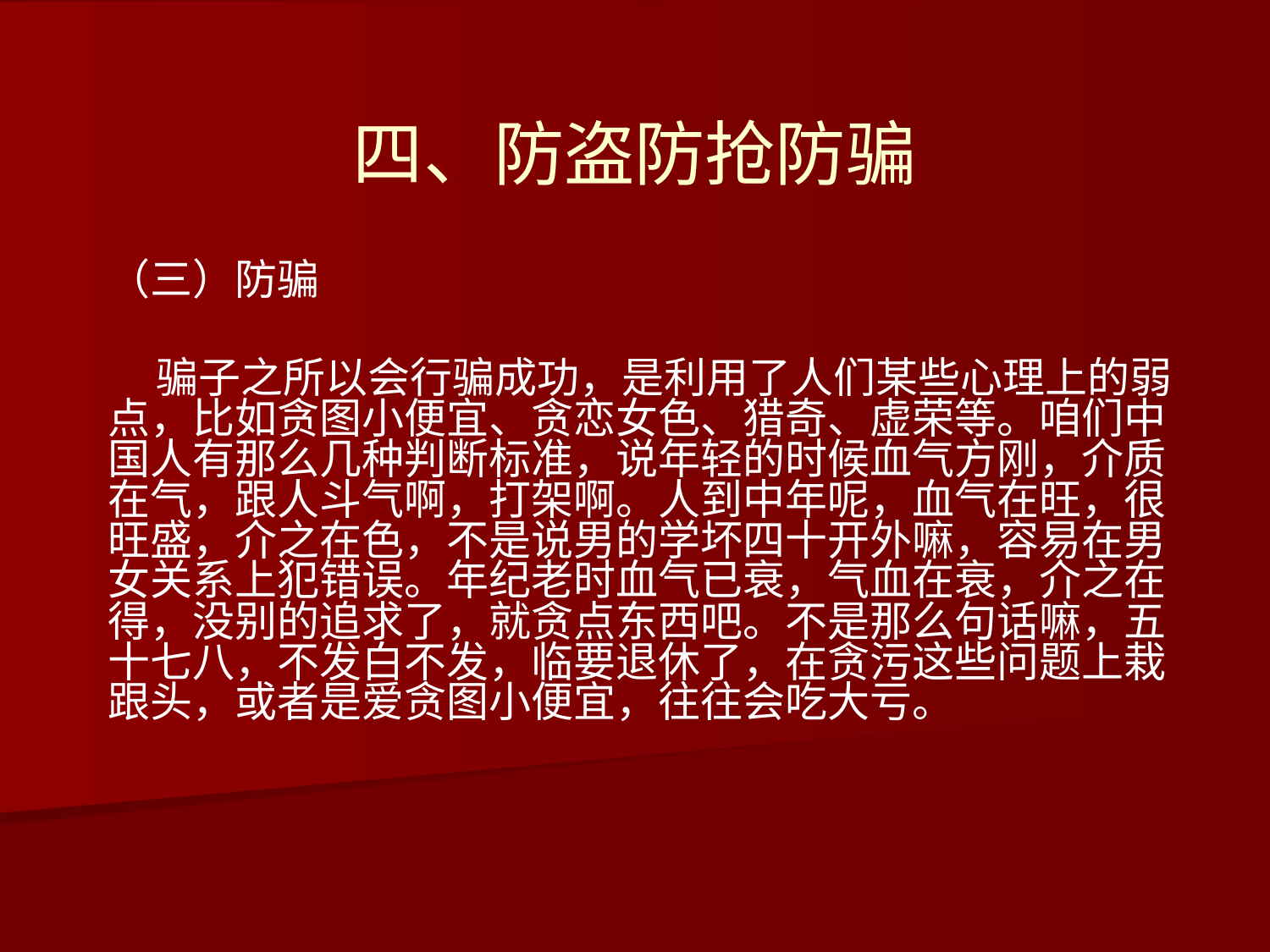

# 四、防盗防抢防骗
（三）防骗

    骗子之所以会行骗成功，是利用了人们某些心理上的弱点，比如贪图小便宜、贪恋女色、猎奇、虚荣等。咱们中国人有那么几种判断标准，说年轻的时候血气方刚，介质在气，跟人斗气啊，打架啊。人到中年呢，血气在旺，很旺盛，介之在色，不是说男的学坏四十开外嘛，容易在男女关系上犯错误。年纪老时血气已衰，气血在衰，介之在得，没别的追求了，就贪点东西吧。不是那么句话嘛，五十七八，不发白不发，临要退休了，在贪污这些问题上栽跟头，或者是爱贪图小便宜，往往会吃大亏。
65